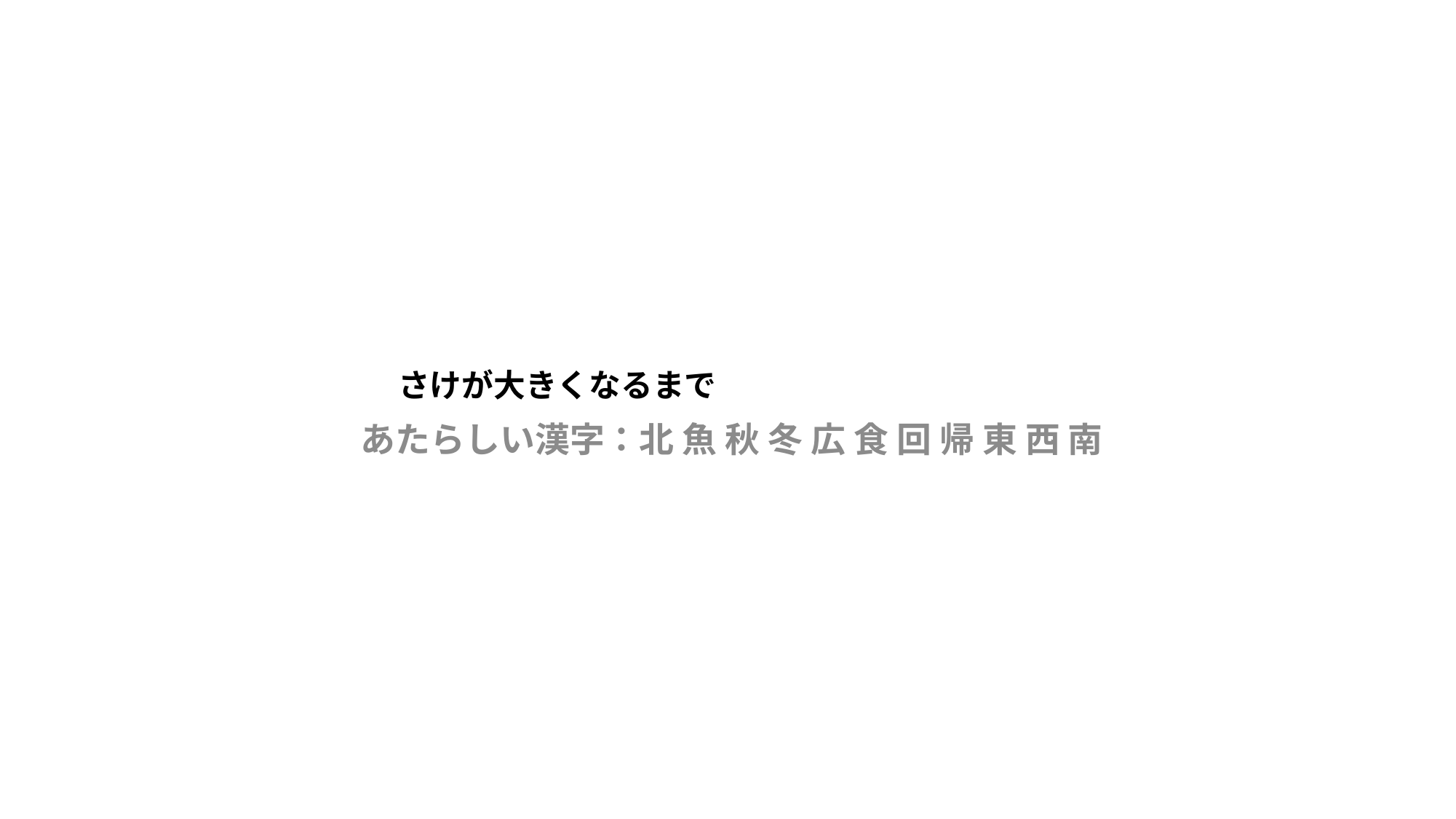

# さけが大きくなるまで
あたらしい漢字：北 魚 秋 冬 広 食 回 帰 東 西 南